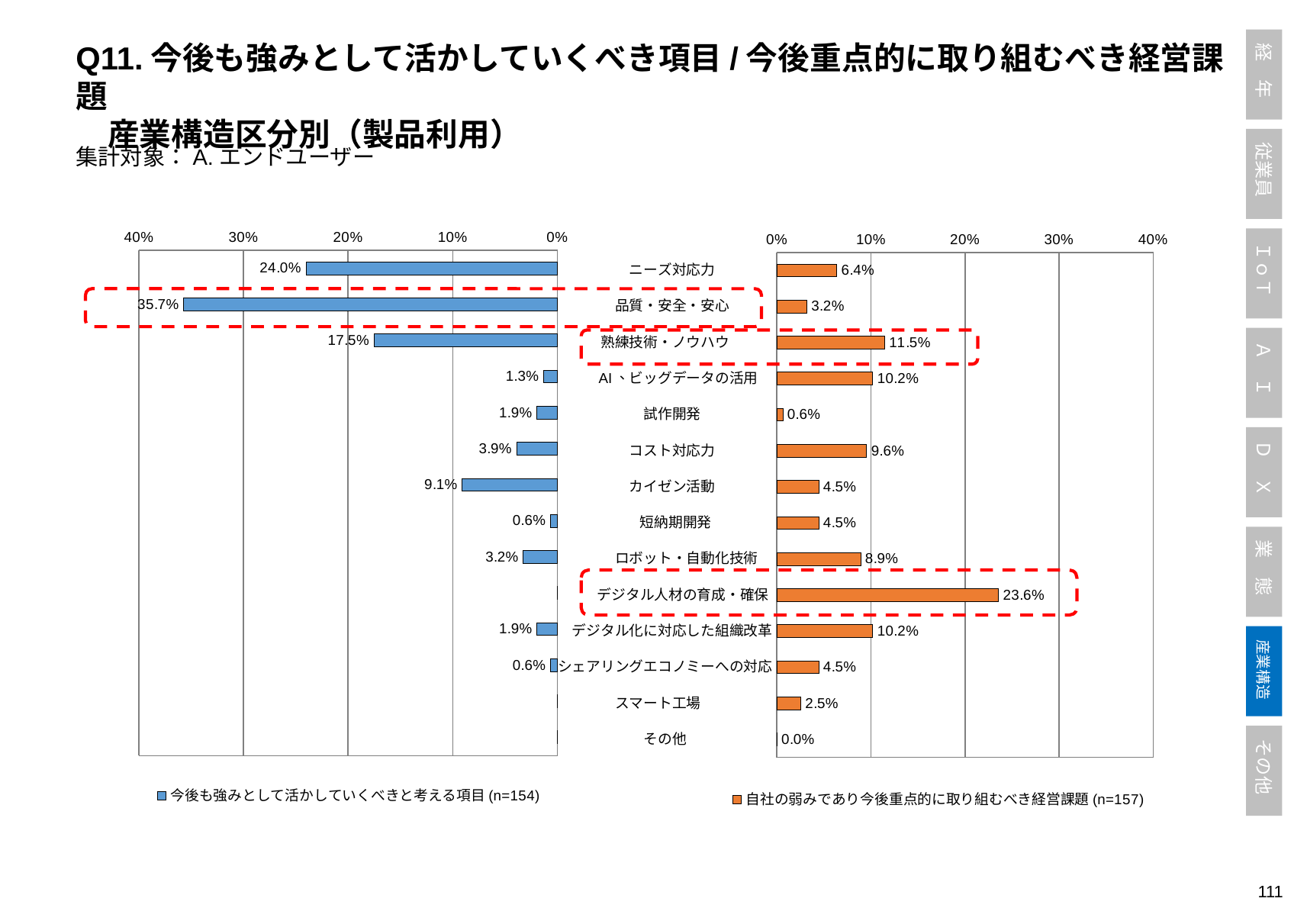

Q11.今後も強みとして活かしていくべき項目/今後重点的に取り組むべき経営課題
　産業構造区分別（製品利用）
集計対象：A.エンドユーザー

### Chart

| Category | 今後も強みとして活かしていくべきと考える項目(n=154) |
|---|---|
| 　　　　ニーズ対応力　　　　 | 0.24025974025974026 |
| 　　　品質・安全・安心　　　 | 0.35714285714285715 |
| 　　　熟練技術・ノウハウ　　　 | 0.17532467532467533 |
| 　AI、ビッグデータの活用　 | 0.012987012987012988 |
| 　　　　　試作開発　　　　　 | 0.01948051948051948 |
| 　　　　コスト対応力　　　　 | 0.03896103896103896 |
| 　　　　カイゼン活動　　　　 | 0.09090909090909091 |
| 　　　　 短納期開発 　　　　 | 0.006493506493506494 |
| 　　ロボット・自動化技術　 | 0.032467532467532464 |
|  デジタル人材の育成・確保  | 0.0 |
| デジタル化に対応した組織改革 | 0.01948051948051948 |
|  シェアリングエコノミーへの対応 | 0.006493506493506494 |
| 　　　　　スマート工場　　　　　 | 0.0 |
| 　　　　　　その他　　　　　　 | 0.0 |

### Chart

| Category | 自社の弱みであり今後重点的に取り組むべき経営課題(n=157) |
|---|---|
| 　　　　ニーズ対応力　　　　 | 0.06369426751592357 |
| 　　　品質・安全・安心　　　 | 0.03184713375796178 |
| 　　　熟練技術・ノウハウ　　　 | 0.11464968152866242 |
| 　AI、ビッグデータの活用　 | 0.10191082802547771 |
| 　　　　　試作開発　　　　　 | 0.006369426751592357 |
| 　　　　コスト対応力　　　　 | 0.09554140127388536 |
| 　　　　カイゼン活動　　　　 | 0.044585987261146494 |
| 　　　　 短納期開発 　　　　 | 0.044585987261146494 |
| 　　ロボット・自動化技術　 | 0.08917197452229299 |
|  デジタル人材の育成・確保  | 0.2356687898089172 |
| デジタル化に対応した組織改革 | 0.10191082802547771 |
|  シェアリングエコノミーへの対応 | 0.044585987261146494 |
| 　　　　　スマート工場　　　　　 | 0.025477707006369428 |
| 　　　　　　その他　　　　　　 | 0.0 |

111